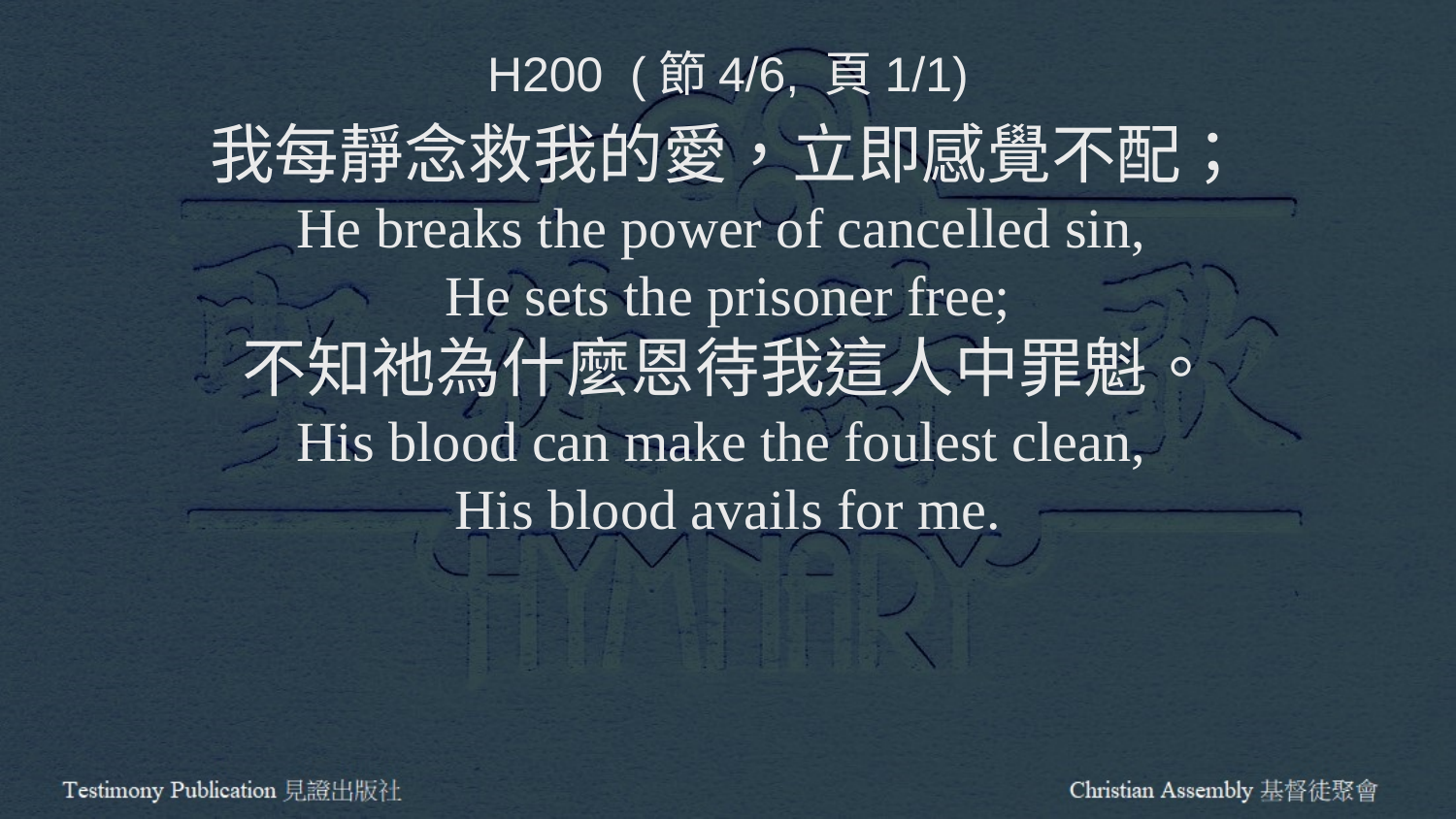

H200  (節4/6, 頁1/1)
我每靜念救我的愛，立即感覺不配；
He breaks the power of cancelled sin,
He sets the prisoner free;
不知祂為什麼恩待我這人中罪魁。
His blood can make the foulest clean,
His blood avails for me.